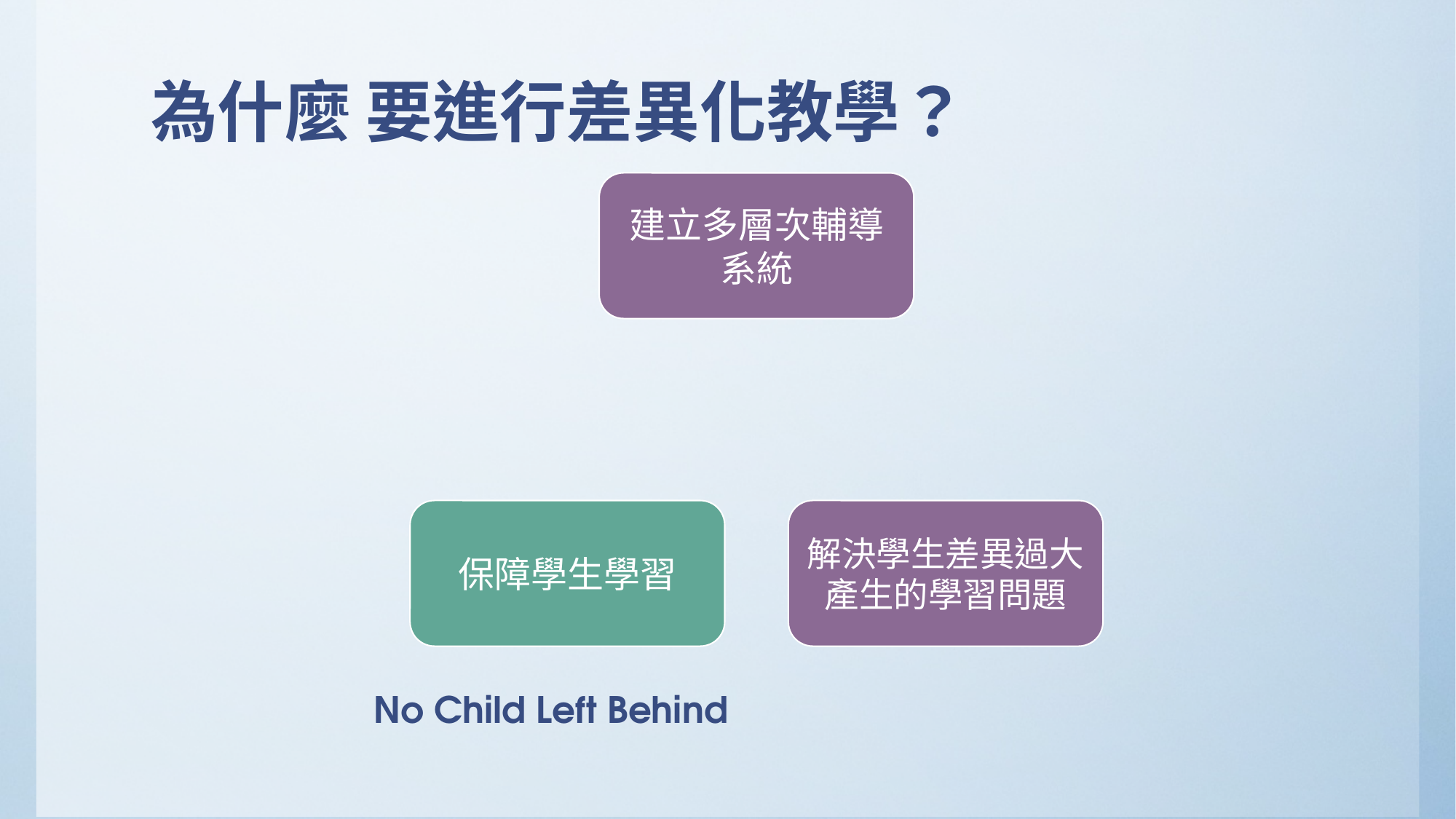

# 為什麼 要進行差異化教學？
建立多層次輔導系統
解決學生差異過大產生的學習問題
保障學生學習
 No Child Left Behind